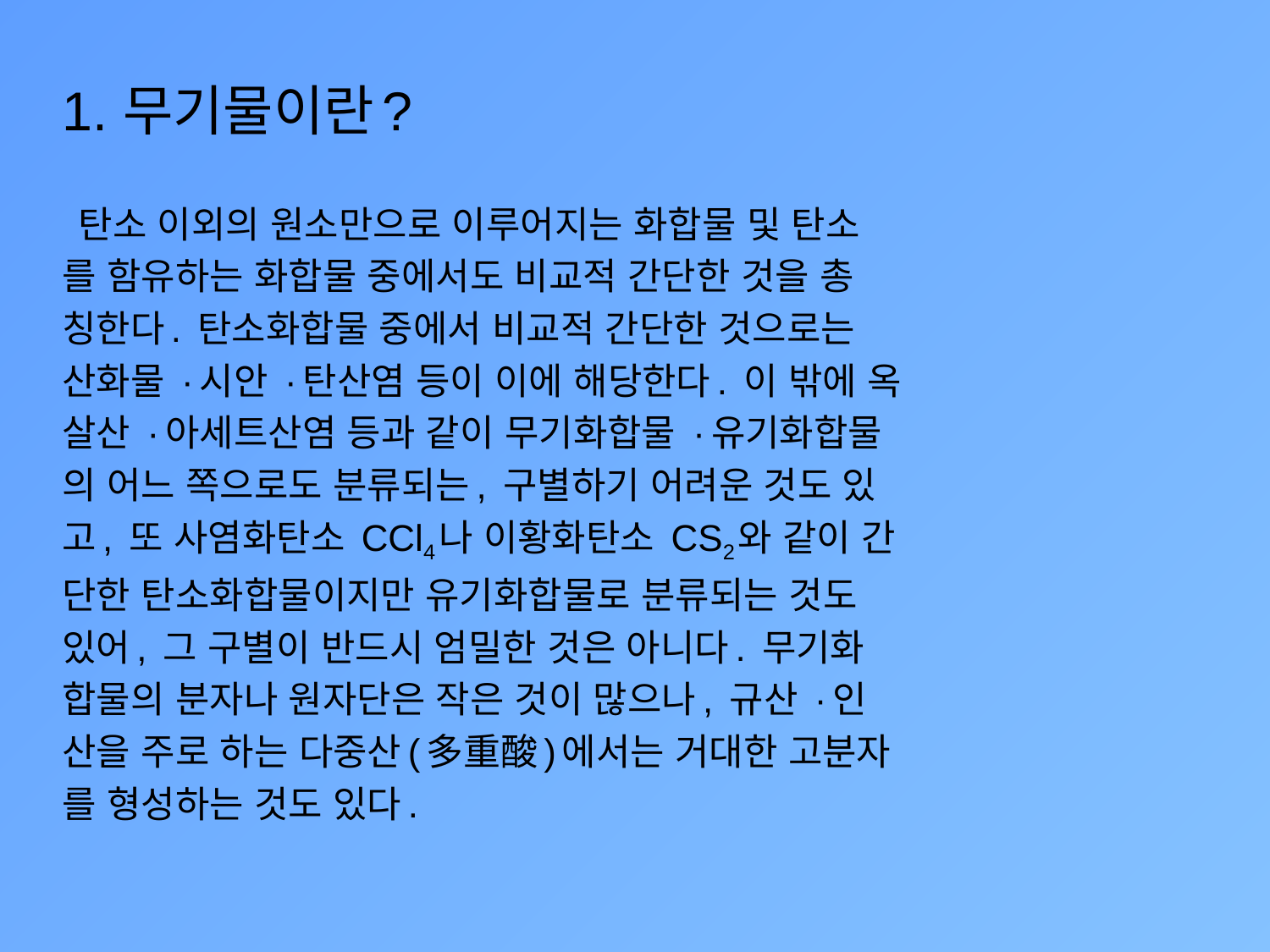

무기물이란?

 탄소 이외의 원소만으로 이루어지는 화합물 및 탄소
를 함유하는 화합물 중에서도 비교적 간단한 것을 총
칭한다. 탄소화합물 중에서 비교적 간단한 것으로는
산화물 ·시안 ·탄산염 등이 이에 해당한다. 이 밖에 옥
살산 ·아세트산염 등과 같이 무기화합물 ·유기화합물
의 어느 쪽으로도 분류되는, 구별하기 어려운 것도 있
고, 또 사염화탄소 CCl4나 이황화탄소 CS2와 같이 간
단한 탄소화합물이지만 유기화합물로 분류되는 것도
있어, 그 구별이 반드시 엄밀한 것은 아니다. 무기화
합물의 분자나 원자단은 작은 것이 많으나, 규산 ·인
산을 주로 하는 다중산(多重酸)에서는 거대한 고분자
를 형성하는 것도 있다.